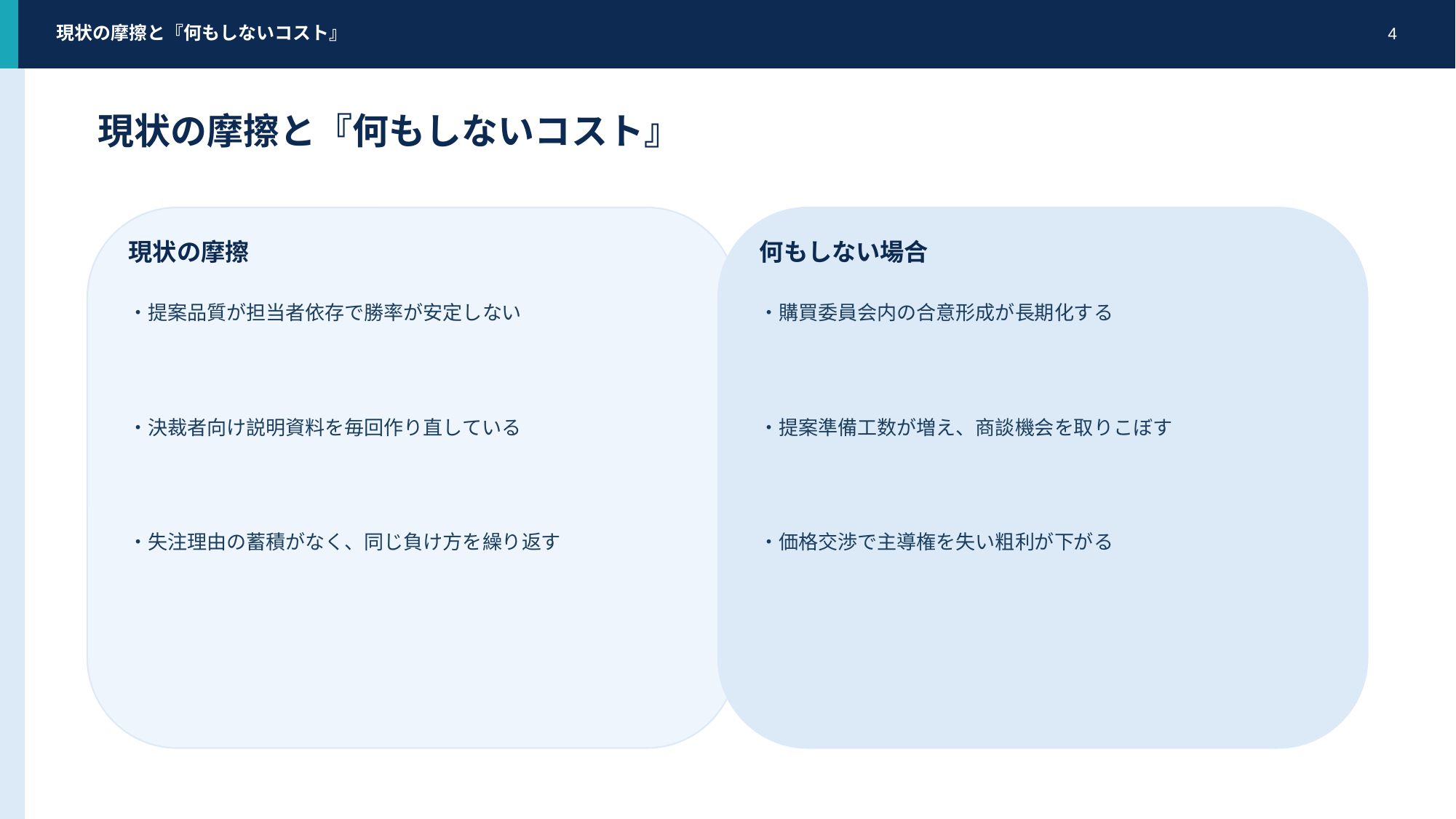

現状の摩擦と『何もしないコスト』
4

現状の摩擦と『何もしないコスト』

現状の摩擦
何もしない場合
・提案品質が担当者依存で勝率が安定しない
・購買委員会内の合意形成が長期化する
・決裁者向け説明資料を毎回作り直している
・提案準備工数が増え、商談機会を取りこぼす
・失注理由の蓄積がなく、同じ負け方を繰り返す
・価格交渉で主導権を失い粗利が下がる